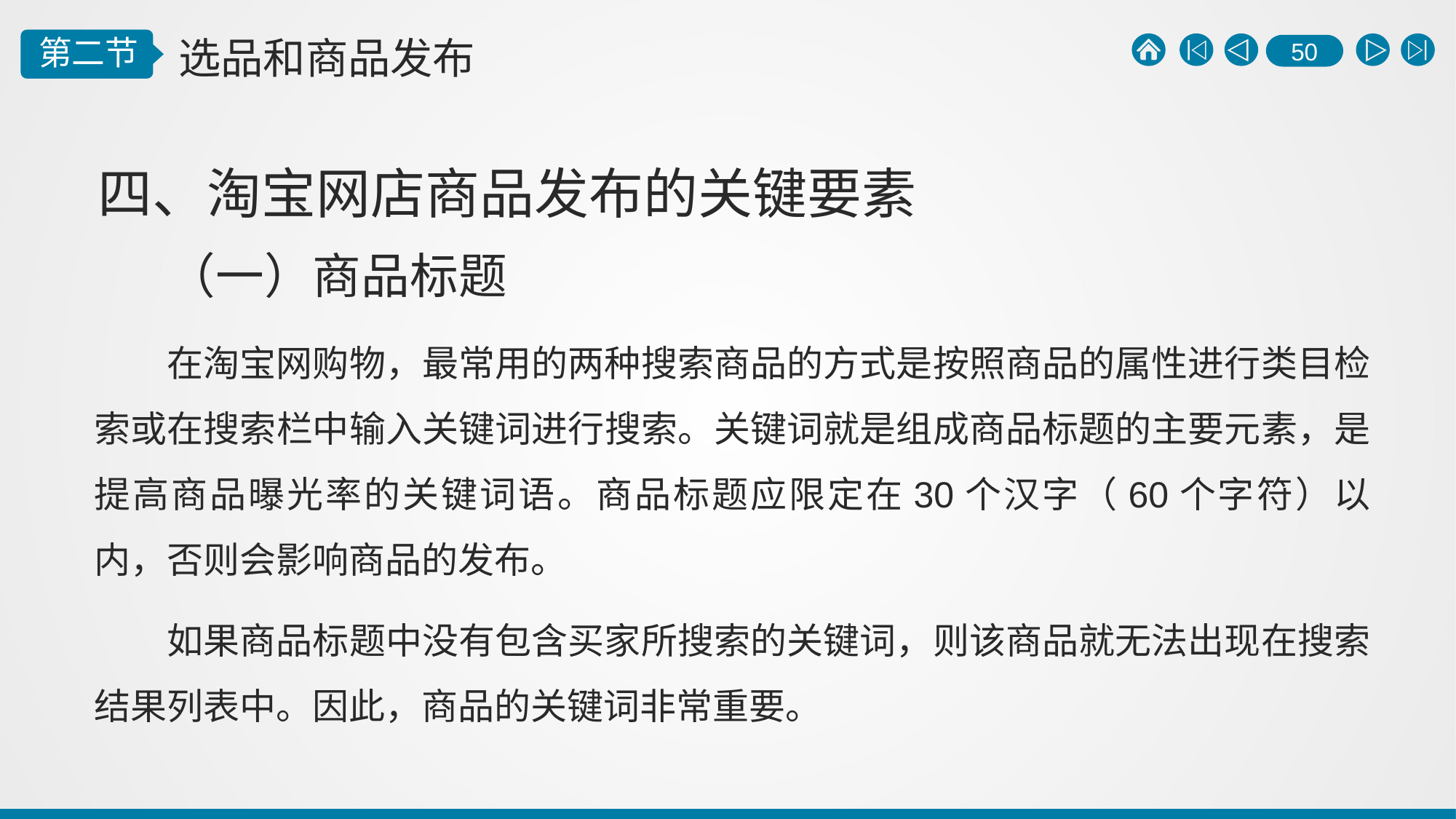

四、淘宝网店商品发布的关键要素
（一）商品标题
在淘宝网购物，最常用的两种搜索商品的方式是按照商品的属性进行类目检索或在搜索栏中输入关键词进行搜索。关键词就是组成商品标题的主要元素，是提高商品曝光率的关键词语。商品标题应限定在30个汉字（60个字符）以内，否则会影响商品的发布。
如果商品标题中没有包含买家所搜索的关键词，则该商品就无法出现在搜索结果列表中。因此，商品的关键词非常重要。